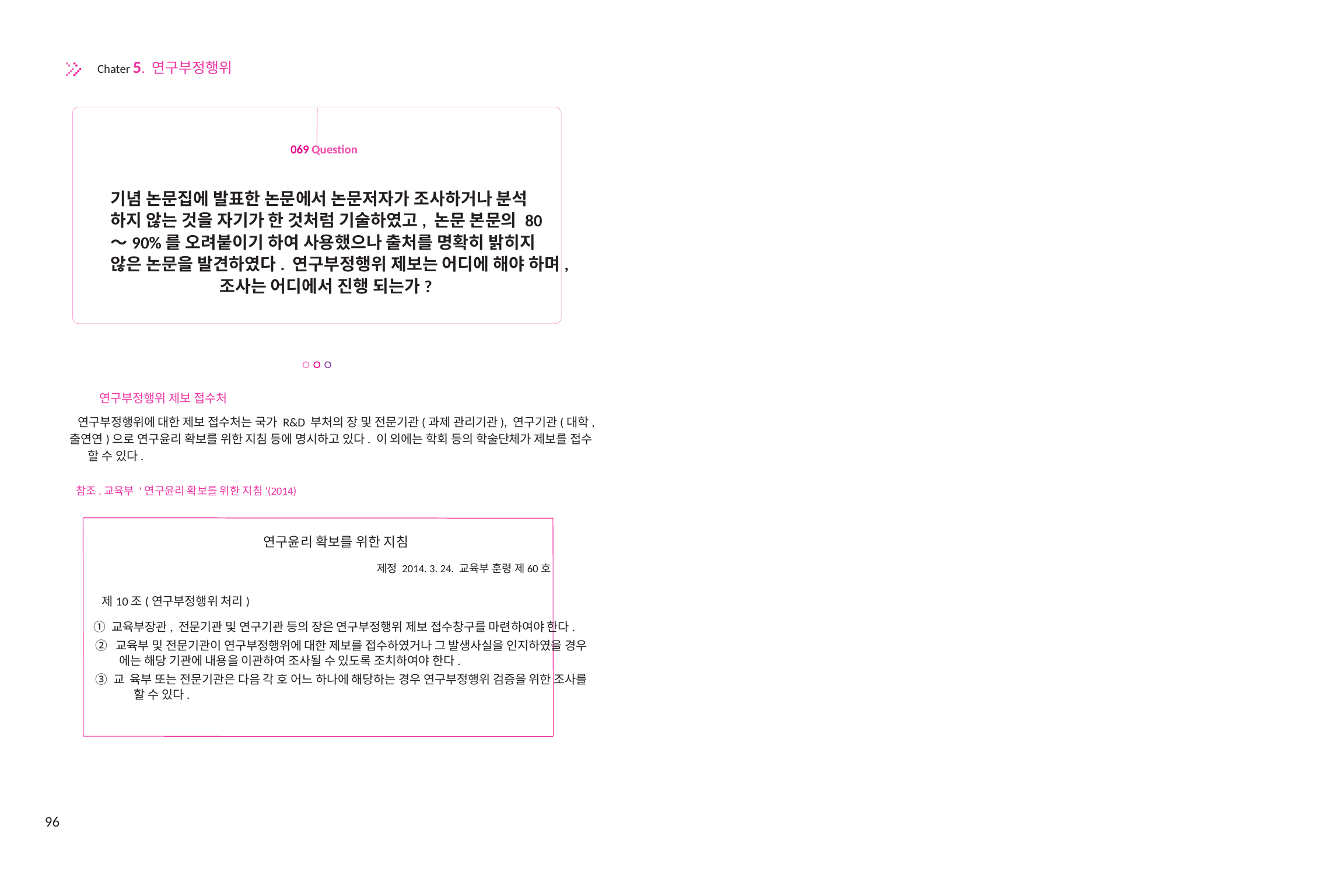

Chater 5. 연구부정행위

069 Question

기념 논문집에 발표한 논문에서 논문저자가 조사하거나 분석
하지 않는 것을 자기가 한 것처럼 기술하였고, 논문 본문의 80
～90%를 오려붙이기 하여 사용했으나 출처를 명확히 밝히지
않은 논문을 발견하였다. 연구부정행위 제보는 어디에 해야 하며,
조사는 어디에서 진행 되는가?

연구부정행위 제보 접수처
연구부정행위에 대한 제보 접수처는 국가 R&D 부처의 장 및 전문기관(과제 관리기관), 연구기관(대학,
출연연)으로 연구윤리 확보를 위한 지침 등에 명시하고 있다. 이 외에는 학회 등의 학술단체가 제보를 접수
할 수 있다.
참조.교육부 '연구윤리 확보를 위한 지침'(2014)
연구윤리 확보를 위한 지침
제정 2014. 3. 24. 교육부 훈령 제60호
제10조(연구부정행위 처리)
① 교육부장관, 전문기관 및 연구기관 등의 장은 연구부정행위 제보 접수창구를 마련하여야 한다.
②  교육부 및 전문기관이 연구부정행위에 대한 제보를 접수하였거나 그 발생사실을 인지하였을 경우
에는 해당 기관에 내용을 이관하여 조사될 수 있도록 조치하여야 한다.
③ 교  육부 또는 전문기관은 다음 각 호 어느 하나에 해당하는 경우 연구부정행위 검증을 위한 조사를
할 수 있다.
96